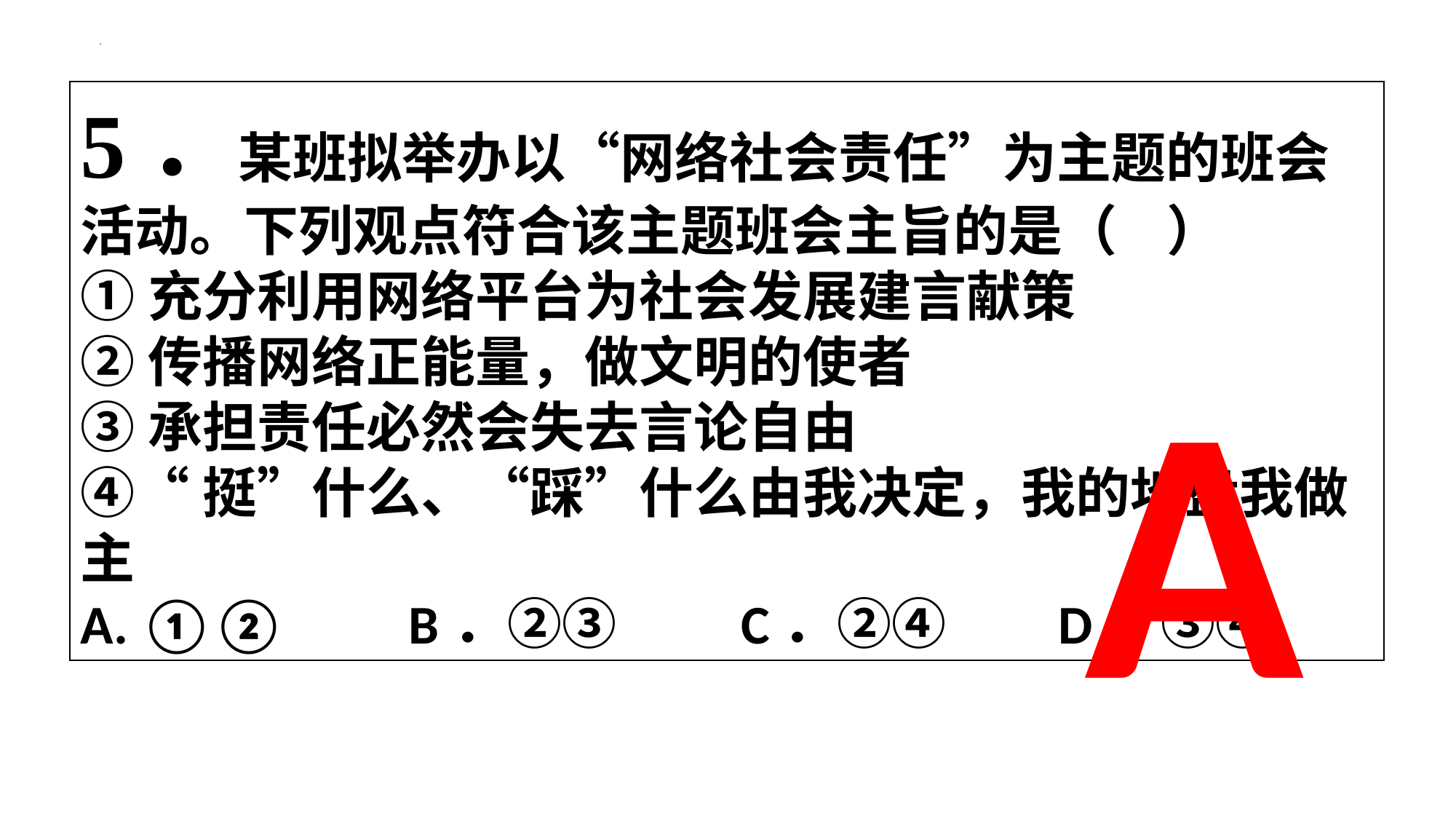

5．某班拟举办以“网络社会责任”为主题的班会活动。下列观点符合该主题班会主旨的是（    ）
①充分利用网络平台为社会发展建言献策
②传播网络正能量，做文明的使者
③承担责任必然会失去言论自由
④“挺”什么、“踩”什么由我决定，我的地盘我做主
A. ①②          B．②③         C．②④        D．③④
A